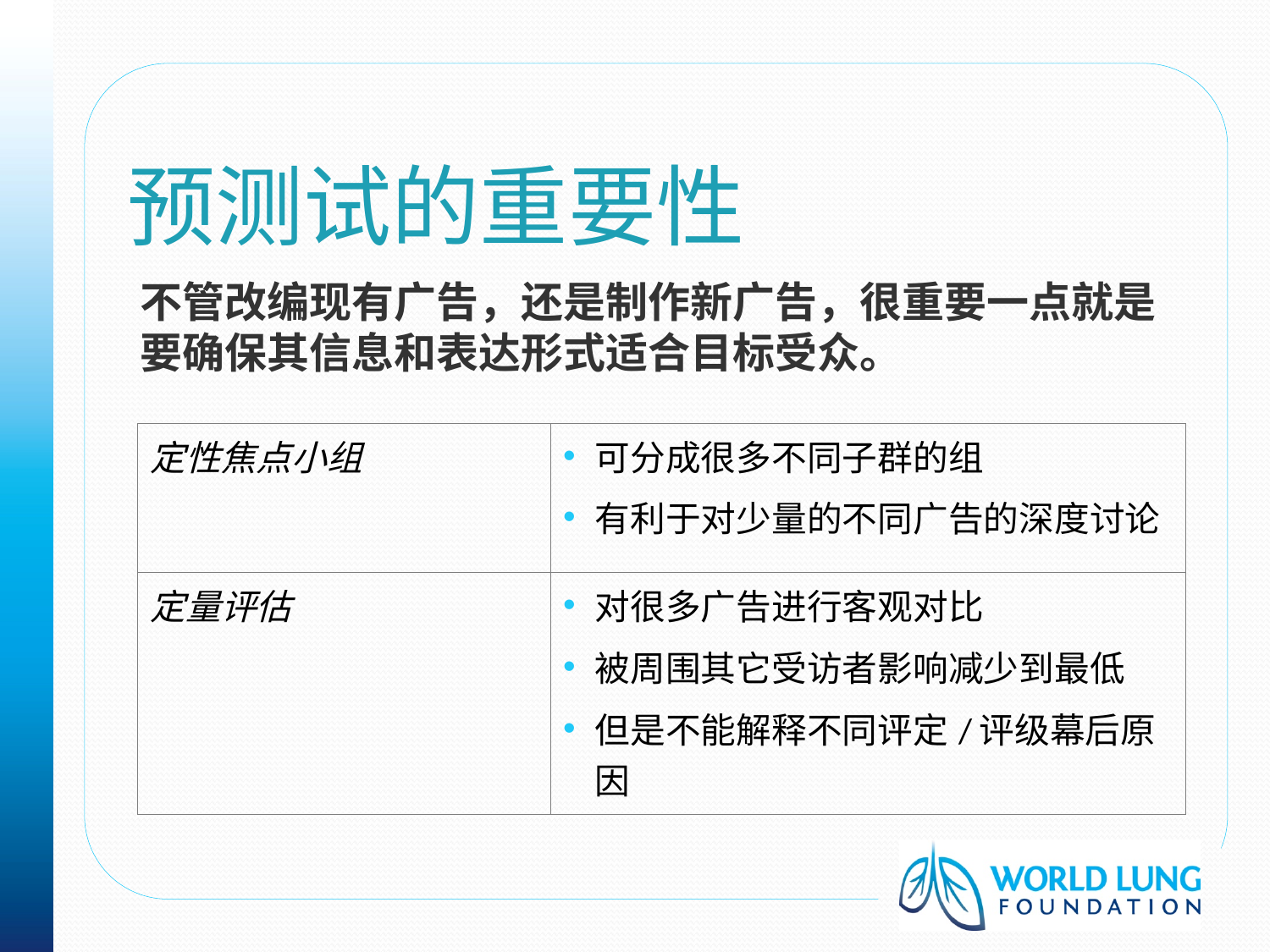

# 预测试的重要性
不管改编现有广告，还是制作新广告，很重要一点就是要确保其信息和表达形式适合目标受众。
| 定性焦点小组 | 可分成很多不同子群的组 有利于对少量的不同广告的深度讨论 |
| --- | --- |
| 定量评估 | 对很多广告进行客观对比 被周围其它受访者影响减少到最低 但是不能解释不同评定/评级幕后原因 |